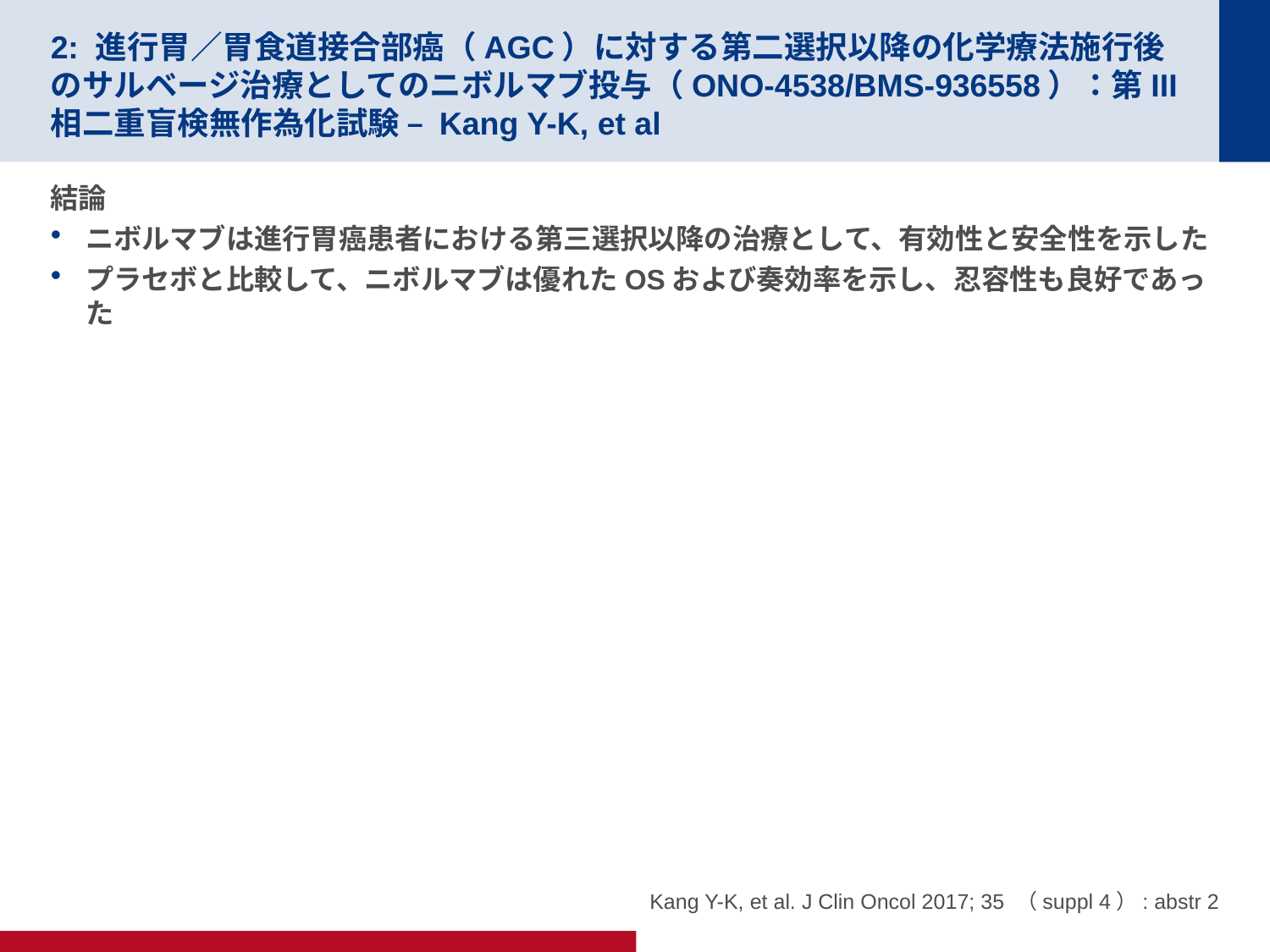

# 2: 進行胃／胃食道接合部癌（AGC）に対する第二選択以降の化学療法施行後のサルベージ治療としてのニボルマブ投与（ONO-4538/BMS-936558）：第III相二重盲検無作為化試験 – Kang Y-K, et al
結論
ニボルマブは進行胃癌患者における第三選択以降の治療として、有効性と安全性を示した
プラセボと比較して、ニボルマブは優れたOSおよび奏効率を示し、忍容性も良好であった
Kang Y-K, et al. J Clin Oncol 2017; 35 （suppl 4）: abstr 2